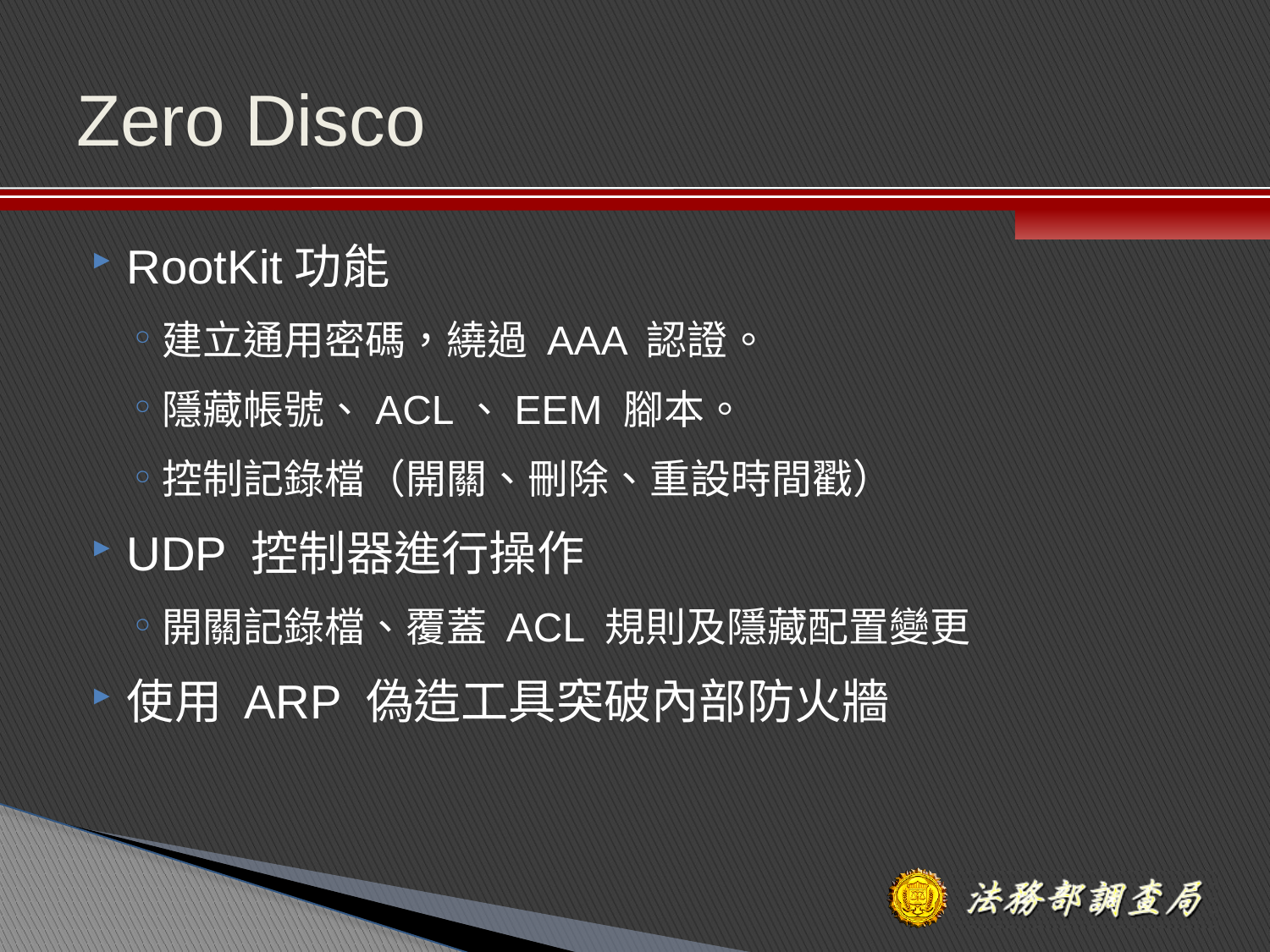

# Zero Disco
RootKit功能
建立通用密碼，繞過 AAA 認證。
隱藏帳號、ACL、EEM 腳本。
控制記錄檔（開關、刪除、重設時間戳）
UDP 控制器進行操作
開關記錄檔、覆蓋 ACL 規則及隱藏配置變更
使用 ARP 偽造工具突破內部防火牆